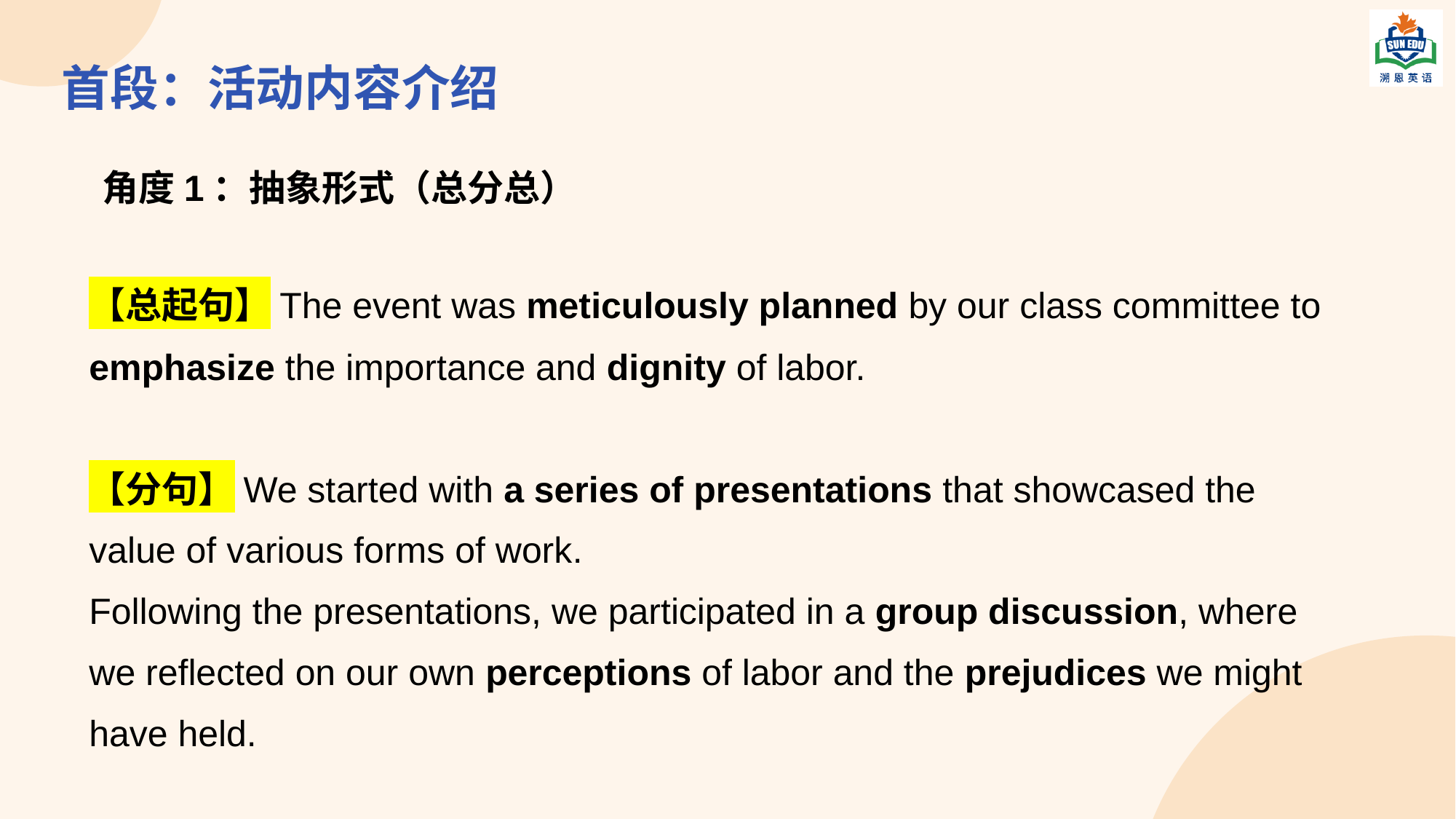

首段：活动内容介绍
角度1：抽象形式（总分总）
【总起句】The event was meticulously planned by our class committee to emphasize the importance and dignity of labor.

【分句】We started with a series of presentations that showcased the value of various forms of work.
Following the presentations, we participated in a group discussion, where we reflected on our own perceptions of labor and the prejudices we might have held.